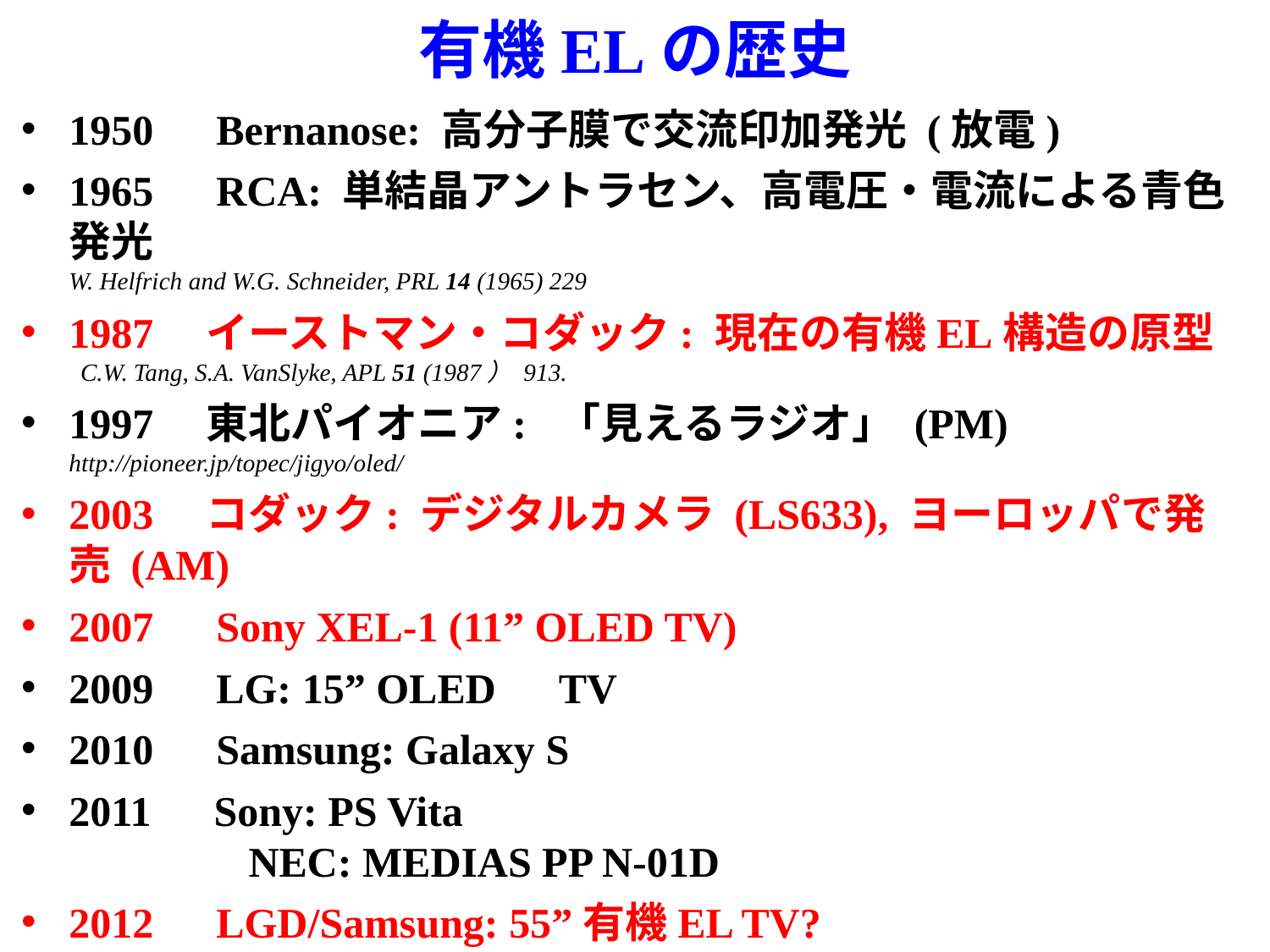

# 有機ELの歴史

1950　Bernanose: 高分子膜で交流印加発光 (放電)
1965　RCA: 単結晶アントラセン、高電圧・電流による青色発光
W. Helfrich and W.G. Schneider, PRL 14 (1965) 229
1987　イーストマン・コダック: 現在の有機EL構造の原型
 C.W. Tang, S.A. VanSlyke, APL 51 (1987） 913.
1997　東北パイオニア:  「見えるラジオ」 (PM)
http://pioneer.jp/topec/jigyo/oled/
2003　コダック: デジタルカメラ (LS633), ヨーロッパで発売 (AM)
2007　Sony XEL-1 (11” OLED TV)
2009　LG: 15” OLED　TV
2010　Samsung: Galaxy S
2011　Sony: PS Vita
　　　　NEC: MEDIAS PP N-01D
2012　LGD/Samsung: 55”有機EL TV?